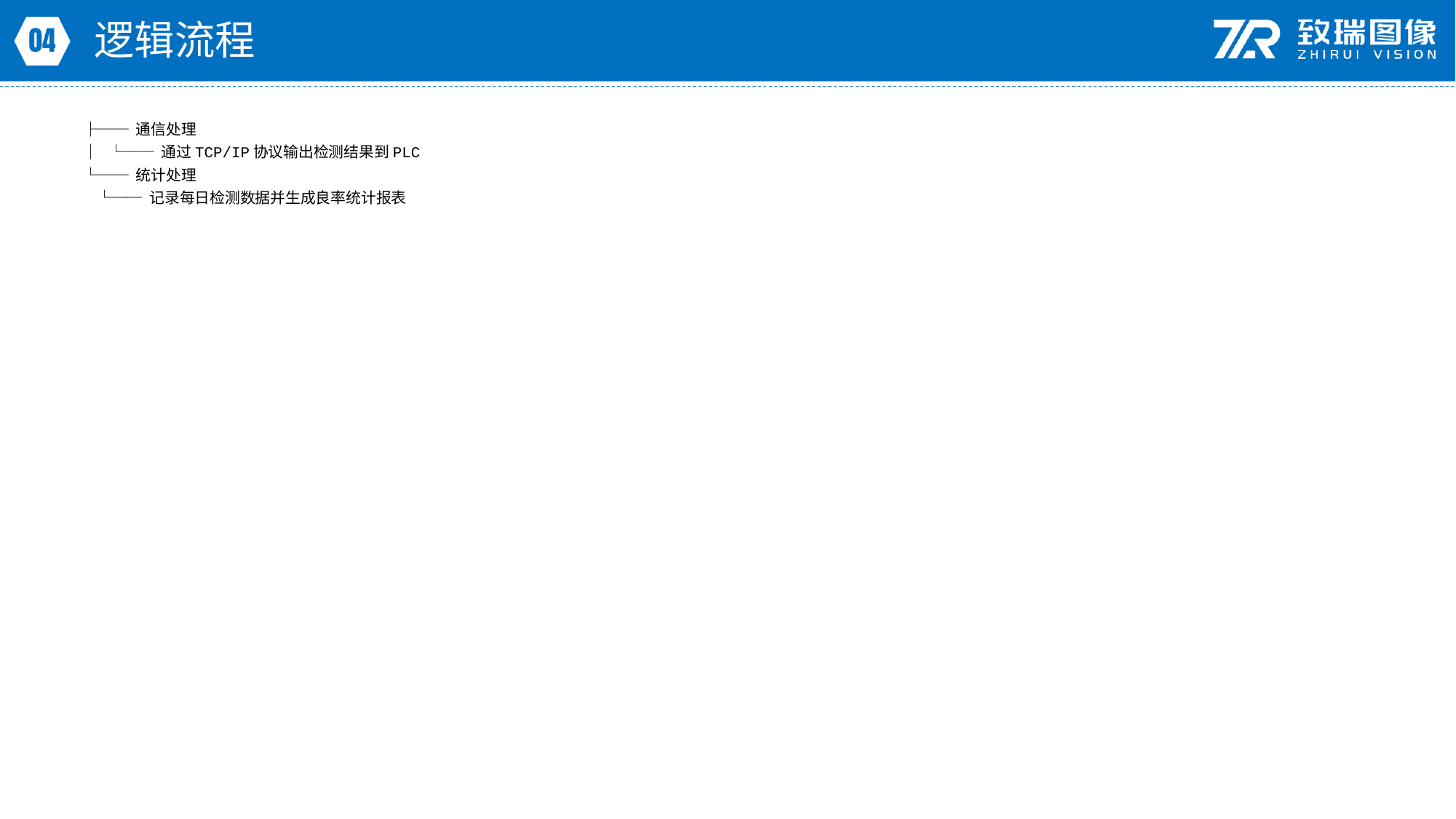

逻辑流程
04

├── 通信处理
│   └── 通过TCP/IP协议输出检测结果到PLC
└── 统计处理
    └── 记录每日检测数据并生成良率统计报表